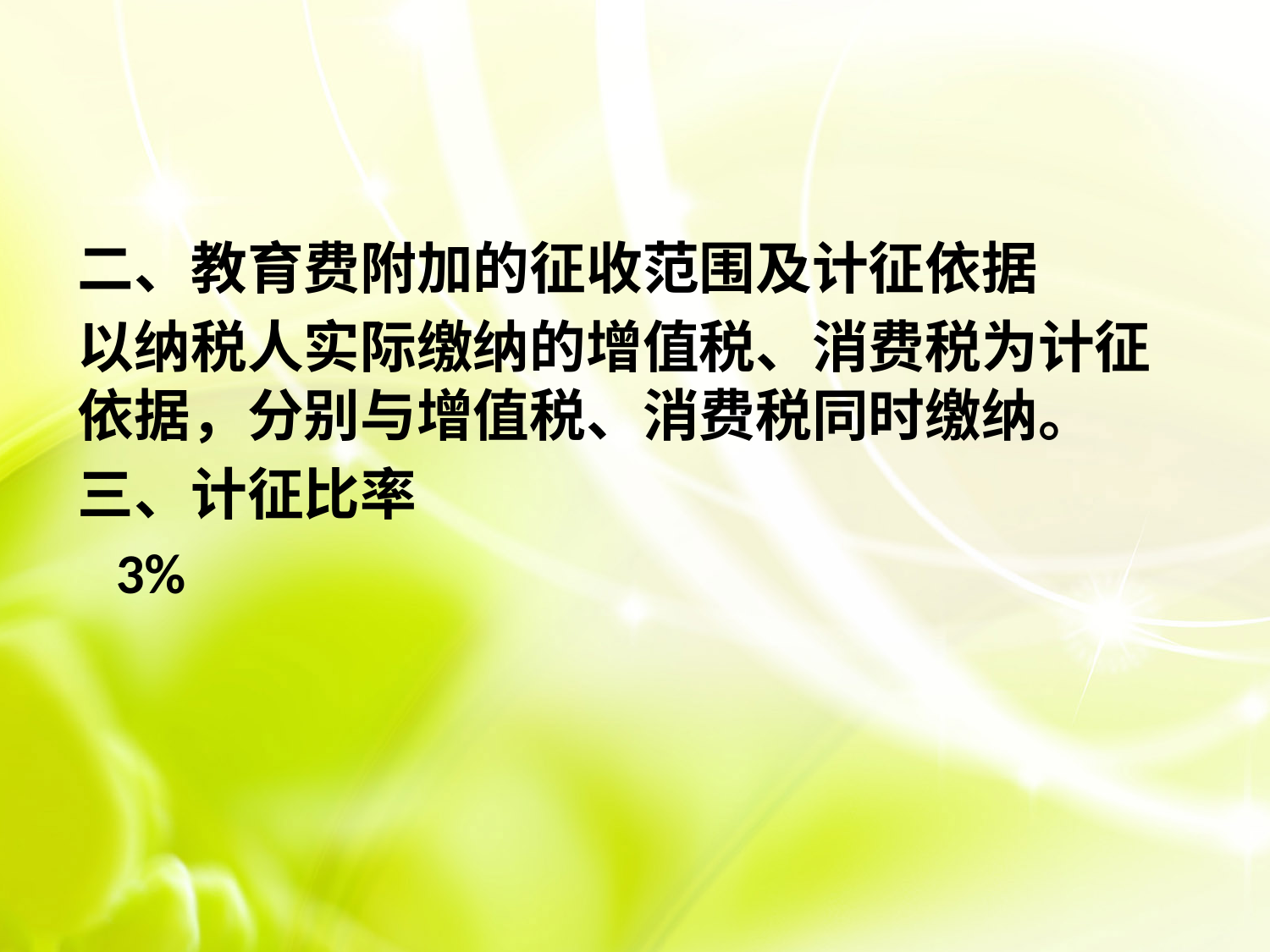

二、教育费附加的征收范围及计征依据
以纳税人实际缴纳的增值税、消费税为计征依据，分别与增值税、消费税同时缴纳。
三、计征比率
   3%